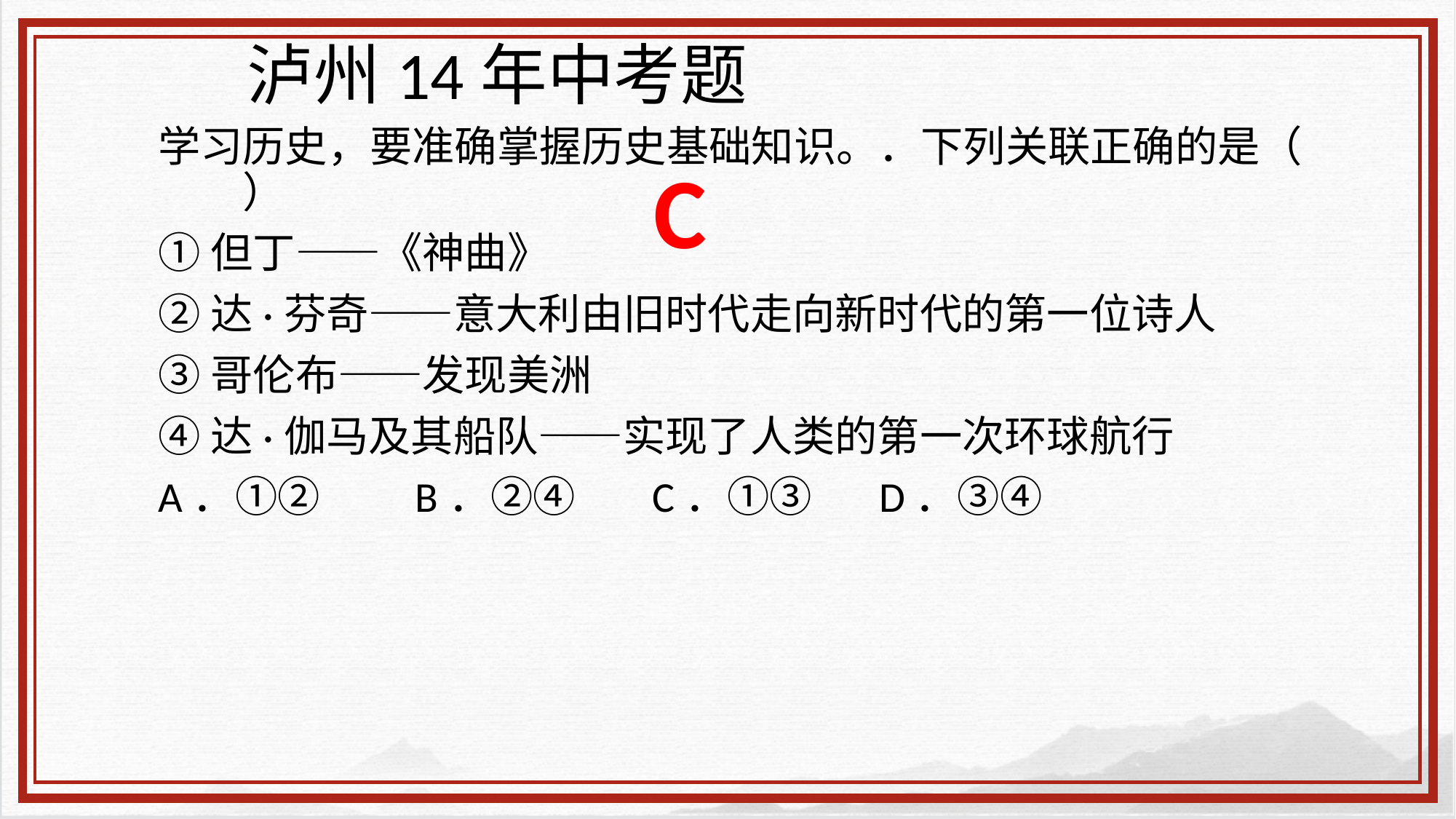

# 泸州14年中考题
学习历史，要准确掌握历史基础知识。．下列关联正确的是（          ）
①但丁——《神曲》
②达·芬奇——意大利由旧时代走向新时代的第一位诗人
③哥伦布——发现美洲
④达·伽马及其船队——实现了人类的第一次环球航行
A．①②         B．②④       C．①③      D．③④
C